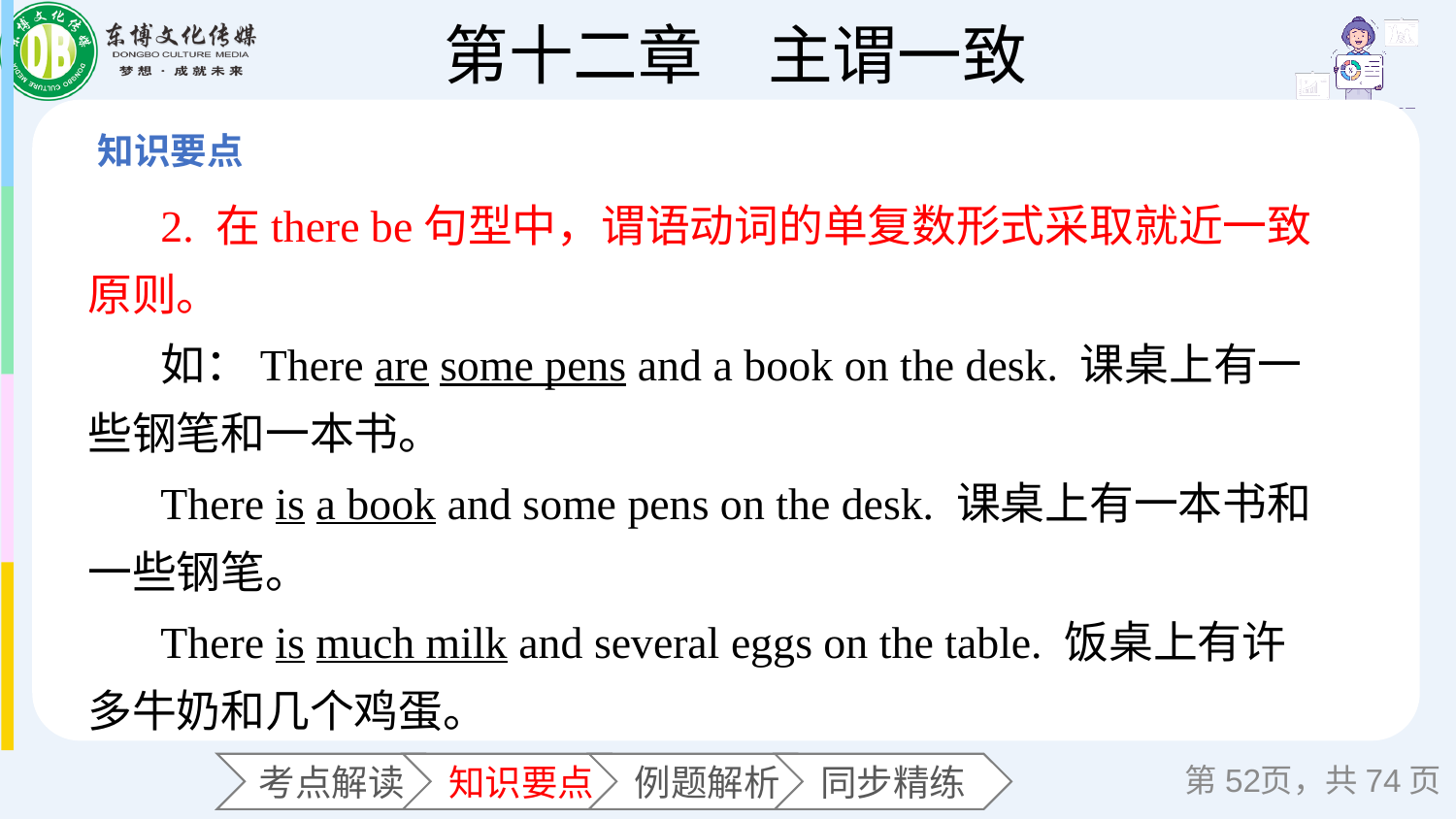

2. 在there be句型中，谓语动词的单复数形式采取就近一致原则。
如：There are some pens and a book on the desk. 课桌上有一些钢笔和一本书。
There is a book and some pens on the desk. 课桌上有一本书和一些钢笔。
There is much milk and several eggs on the table. 饭桌上有许多牛奶和几个鸡蛋。
第52页，共74页